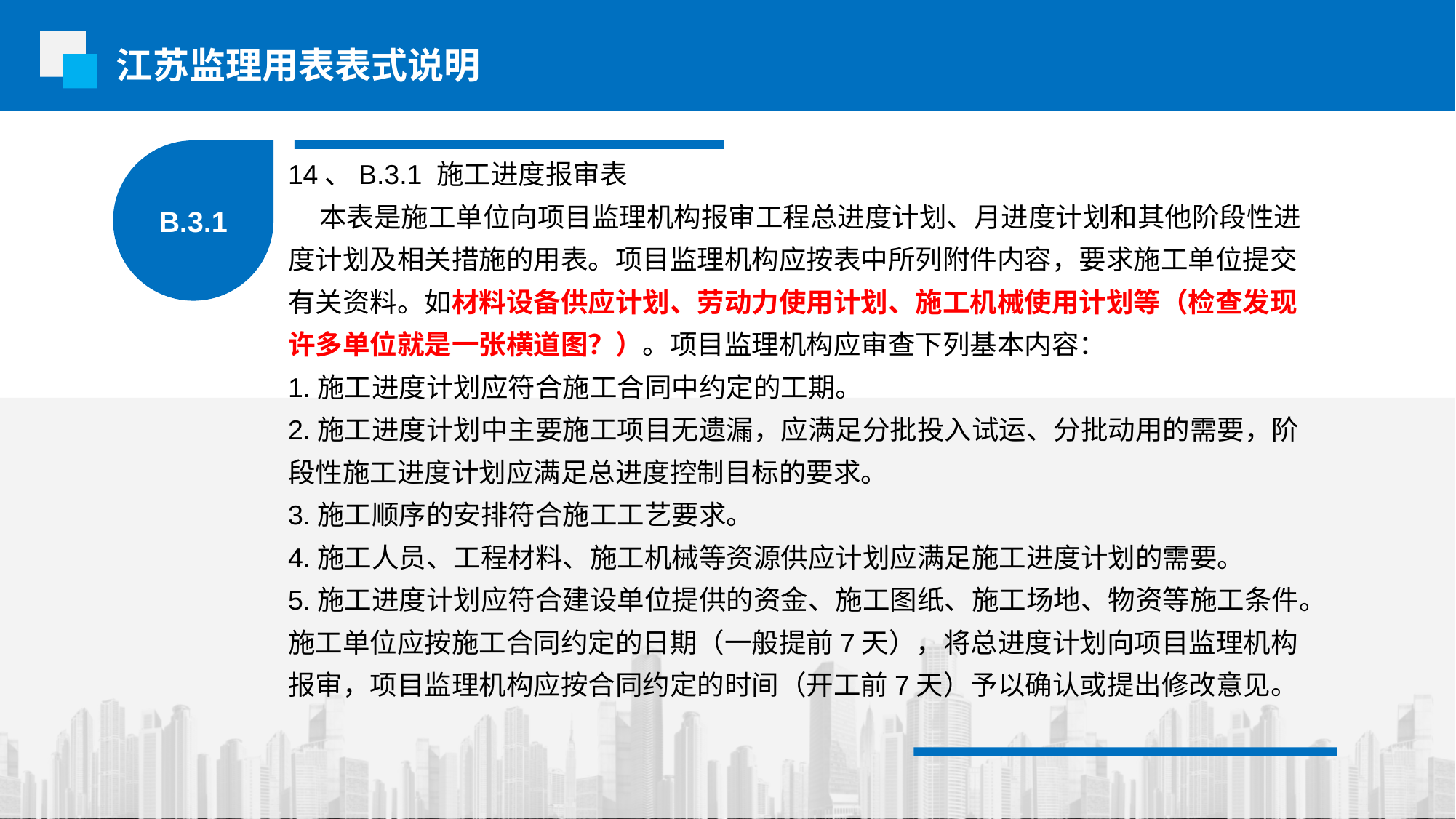

江苏监理用表表式说明

B.3.1
14、B.3.1 施工进度报审表
    本表是施工单位向项目监理机构报审工程总进度计划、月进度计划和其他阶段性进度计划及相关措施的用表。项目监理机构应按表中所列附件内容，要求施工单位提交有关资料。如材料设备供应计划、劳动力使用计划、施工机械使用计划等（检查发现许多单位就是一张横道图？）。项目监理机构应审查下列基本内容：
1.施工进度计划应符合施工合同中约定的工期。
2.施工进度计划中主要施工项目无遗漏，应满足分批投入试运、分批动用的需要，阶段性施工进度计划应满足总进度控制目标的要求。
3.施工顺序的安排符合施工工艺要求。
4.施工人员、工程材料、施工机械等资源供应计划应满足施工进度计划的需要。
5.施工进度计划应符合建设单位提供的资金、施工图纸、施工场地、物资等施工条件。
施工单位应按施工合同约定的日期（一般提前7天），将总进度计划向项目监理机构报审，项目监理机构应按合同约定的时间（开工前7天）予以确认或提出修改意见。